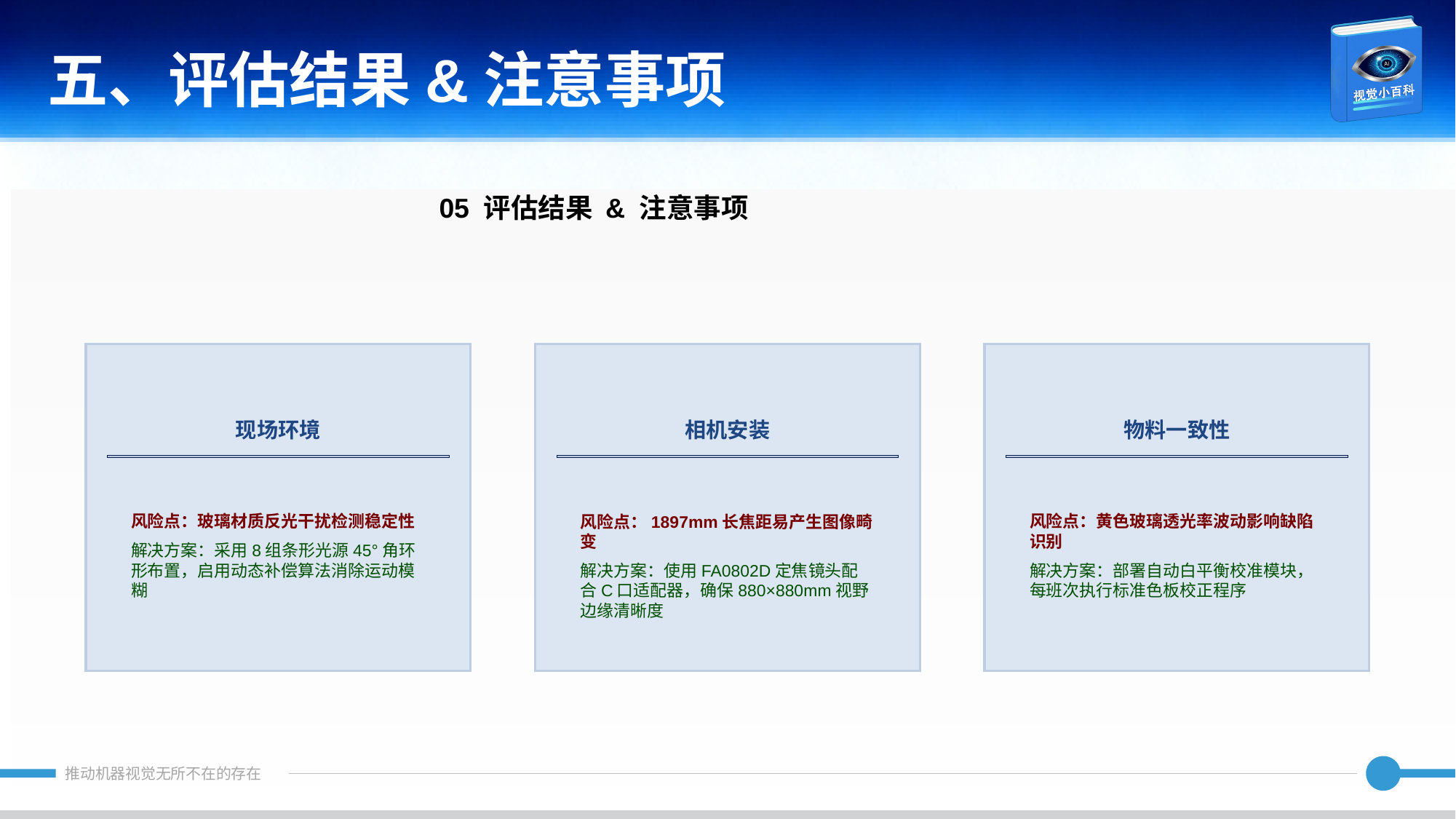

五、评估结果&注意事项

05 评估结果 & 注意事项

现场环境

相机安装

物料一致性

风险点：玻璃材质反光干扰检测稳定性
解决方案：采用8组条形光源45°角环形布置，启用动态补偿算法消除运动模糊

风险点：1897mm长焦距易产生图像畸变
解决方案：使用FA0802D定焦镜头配合C口适配器，确保880×880mm视野边缘清晰度

风险点：黄色玻璃透光率波动影响缺陷识别
解决方案：部署自动白平衡校准模块，每班次执行标准色板校正程序
11